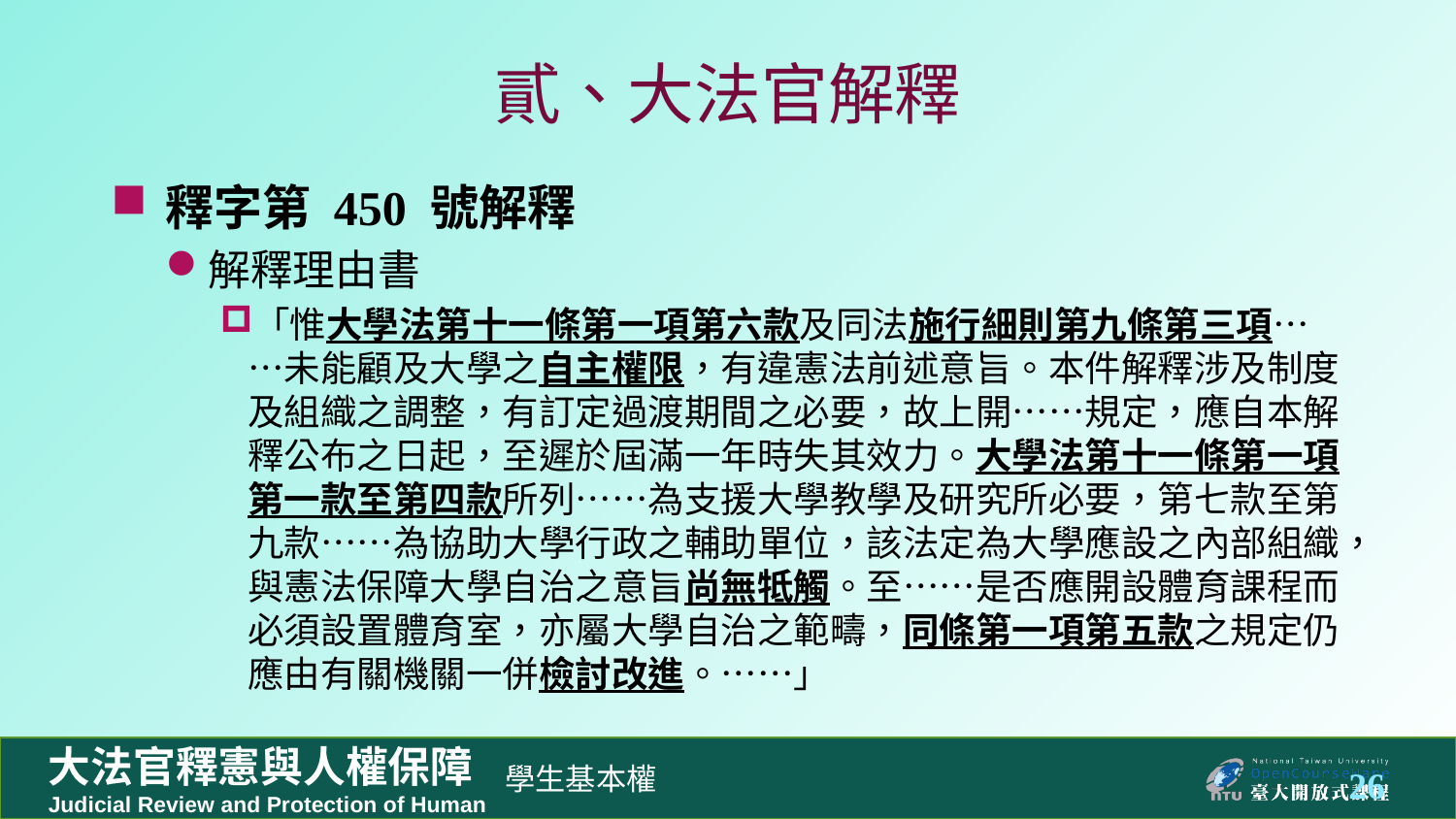

# 貳、大法官解釋
釋字第 450 號解釋
解釋理由書
「惟大學法第十一條第一項第六款及同法施行細則第九條第三項……未能顧及大學之自主權限，有違憲法前述意旨。本件解釋涉及制度及組織之調整，有訂定過渡期間之必要，故上開……規定，應自本解釋公布之日起，至遲於屆滿一年時失其效力。大學法第十一條第一項第一款至第四款所列……為支援大學教學及研究所必要，第七款至第九款……為協助大學行政之輔助單位，該法定為大學應設之內部組織，與憲法保障大學自治之意旨尚無牴觸。至……是否應開設體育課程而必須設置體育室，亦屬大學自治之範疇，同條第一項第五款之規定仍應由有關機關一併檢討改進。……」